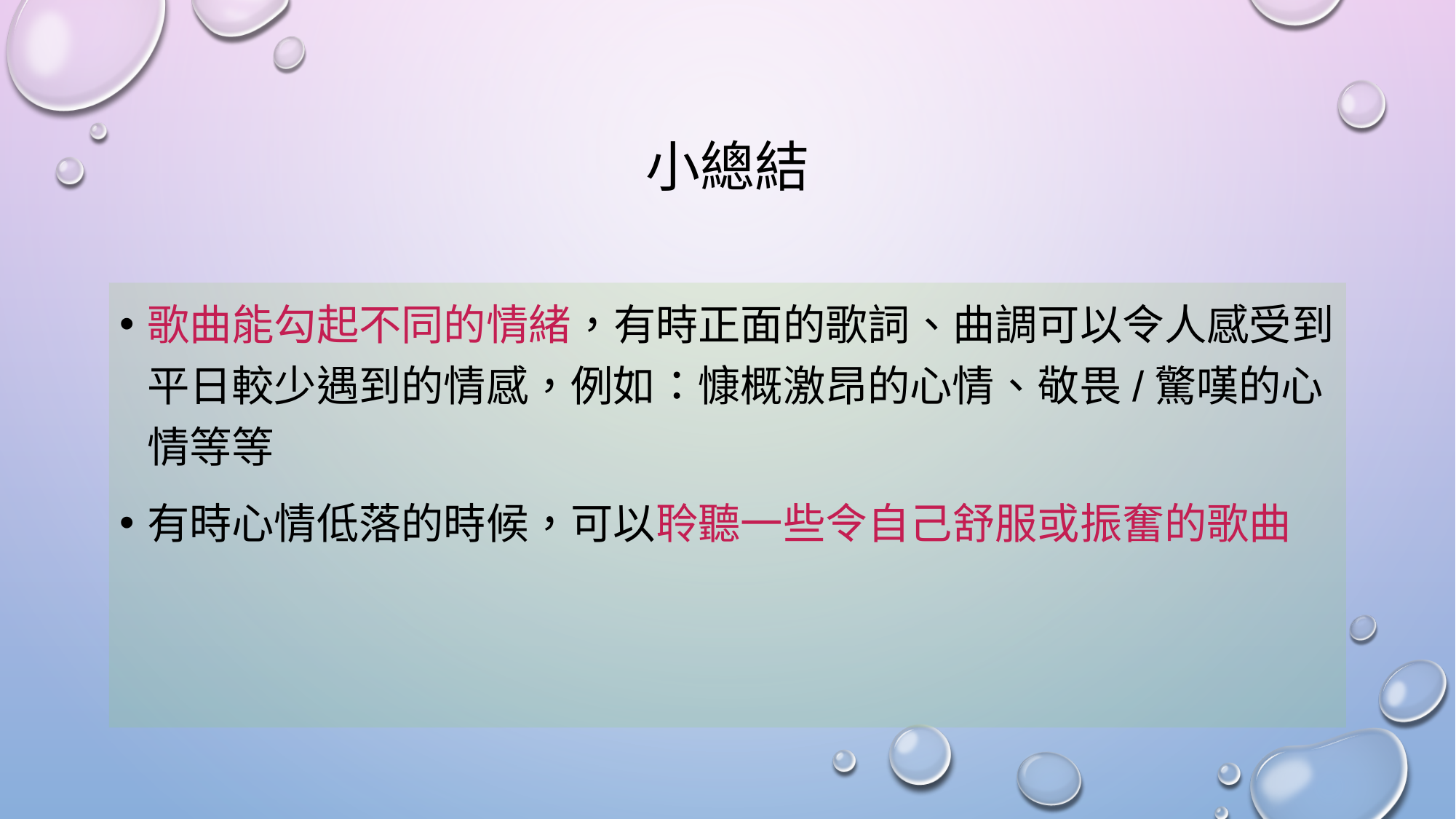

# 小總結
歌曲能勾起不同的情緒，有時正面的歌詞、曲調可以令人感受到平日較少遇到的情感，例如：慷概激昂的心情、敬畏/驚嘆的心情等等
有時心情低落的時候，可以聆聽一些令自己舒服或振奮的歌曲